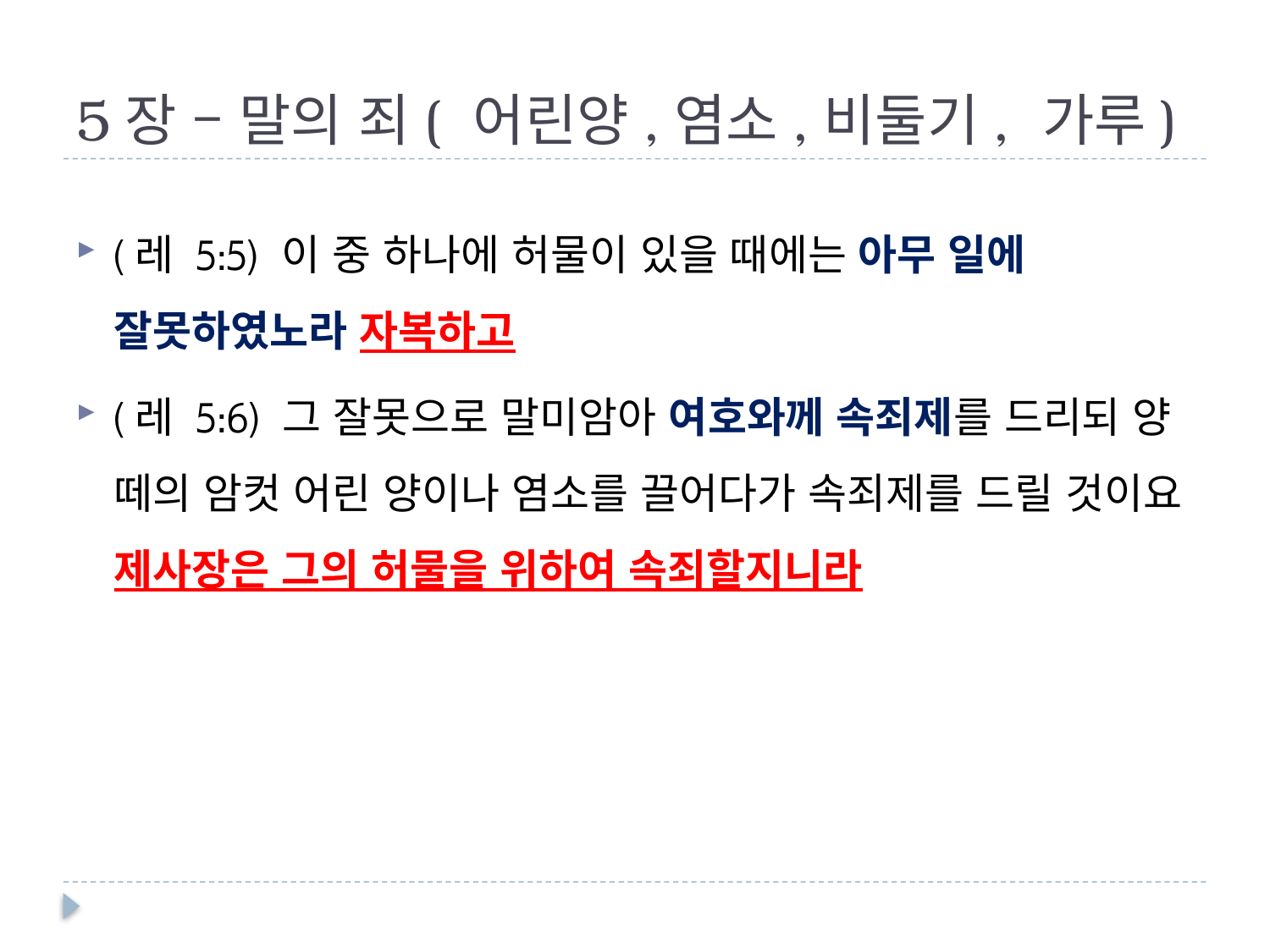

# 5장 – 말의 죄( 어린양,염소,비둘기, 가루)
(레 5:5) 이 중 하나에 허물이 있을 때에는 아무 일에 잘못하였노라 자복하고
(레 5:6) 그 잘못으로 말미암아 여호와께 속죄제를 드리되 양 떼의 암컷 어린 양이나 염소를 끌어다가 속죄제를 드릴 것이요 제사장은 그의 허물을 위하여 속죄할지니라